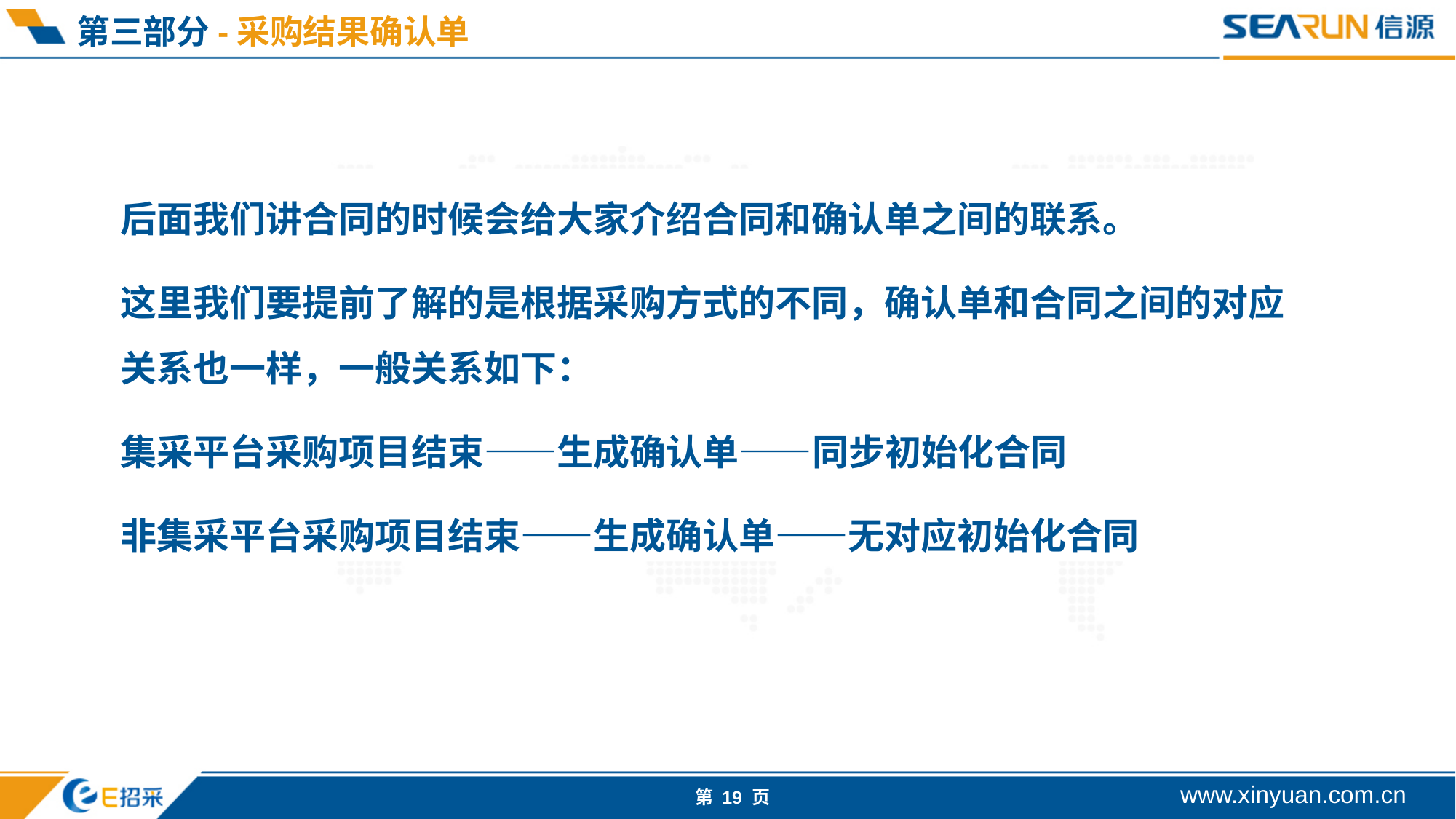

#
第三部分-采购结果确认单
后面我们讲合同的时候会给大家介绍合同和确认单之间的联系。
这里我们要提前了解的是根据采购方式的不同，确认单和合同之间的对应关系也一样，一般关系如下：
集采平台采购项目结束——生成确认单——同步初始化合同
非集采平台采购项目结束——生成确认单——无对应初始化合同

企业精
行为准则